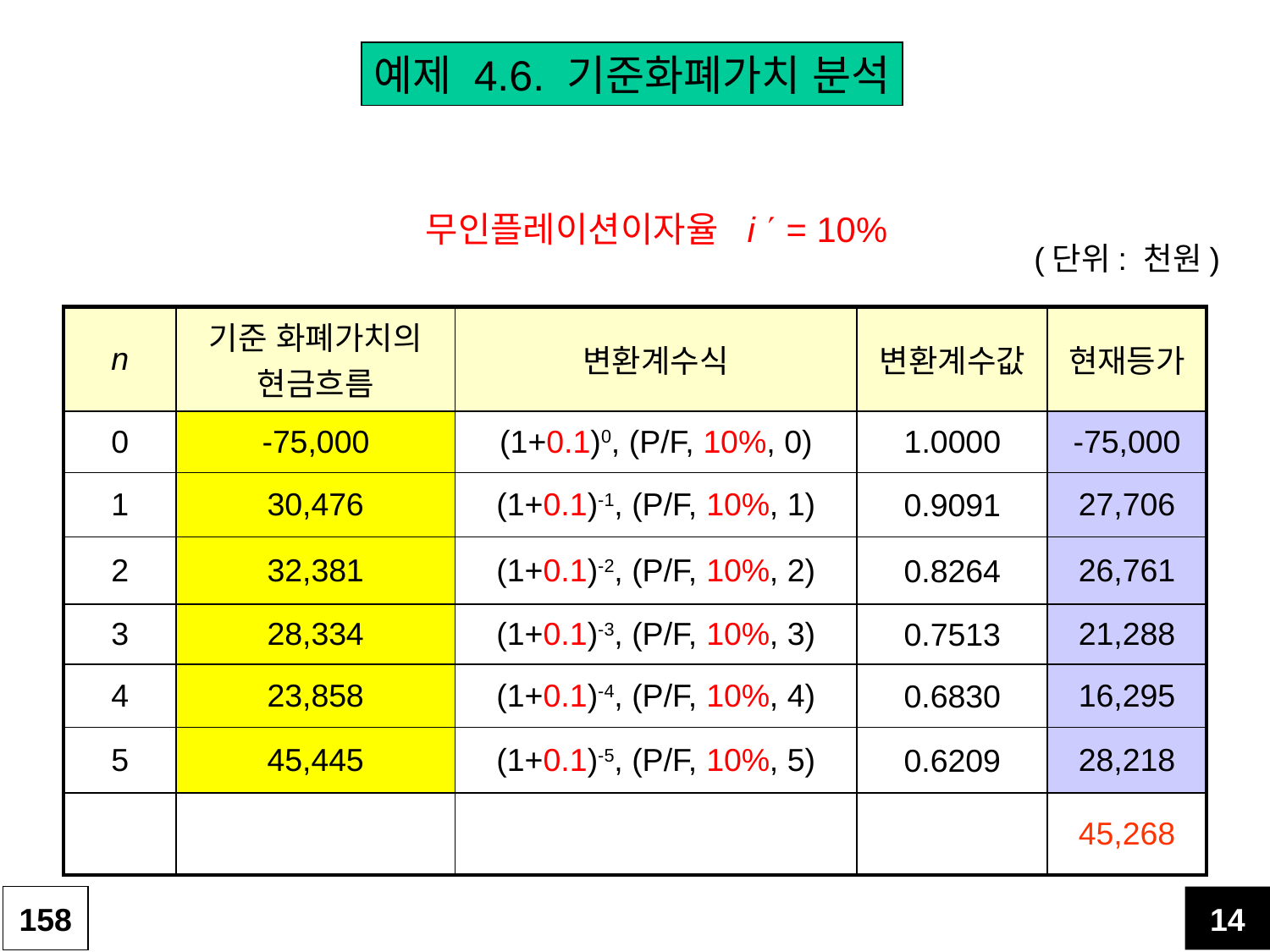

예제 4.6. 기준화폐가치 분석
무인플레이션이자율  i ′ = 10%
(단위: 천원)
| n | 기준 화폐가치의 현금흐름 | 변환계수식 | 변환계수값 | 현재등가 |
| --- | --- | --- | --- | --- |
| 0 | -75,000 | (1+0.1)0, (P/F, 10%, 0) | 1.0000 | -75,000 |
| 1 | 30,476 | (1+0.1)-1, (P/F, 10%, 1) | 0.9091 | 27,706 |
| 2 | 32,381 | (1+0.1)-2, (P/F, 10%, 2) | 0.8264 | 26,761 |
| 3 | 28,334 | (1+0.1)-3, (P/F, 10%, 3) | 0.7513 | 21,288 |
| 4 | 23,858 | (1+0.1)-4, (P/F, 10%, 4) | 0.6830 | 16,295 |
| 5 | 45,445 | (1+0.1)-5, (P/F, 10%, 5) | 0.6209 | 28,218 |
|  |  |  |  | 45,268 |
158
14